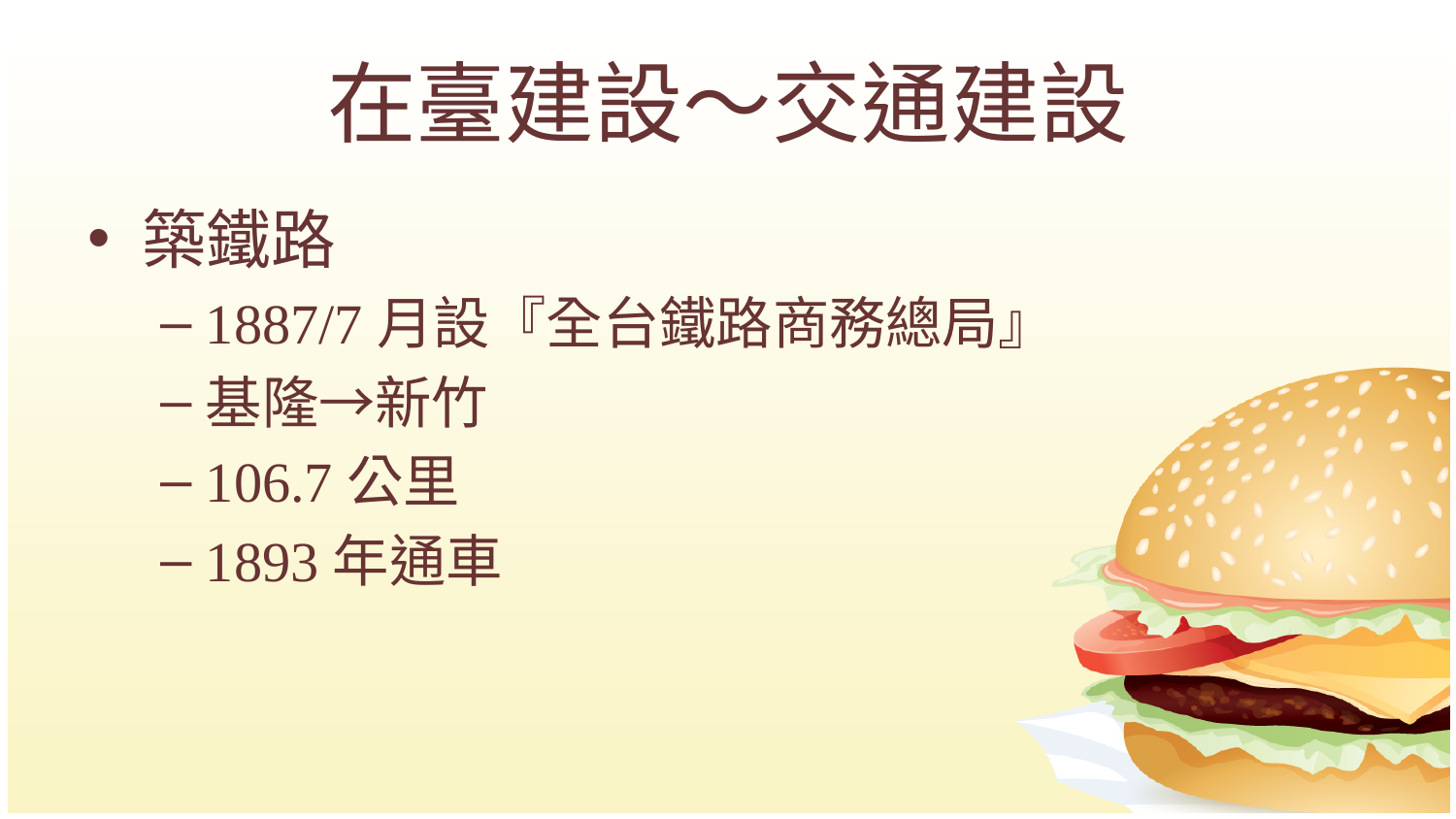

# 在臺建設～交通建設
築鐵路
1887/7月設『全台鐵路商務總局』
基隆→新竹
106.7公里
1893年通車